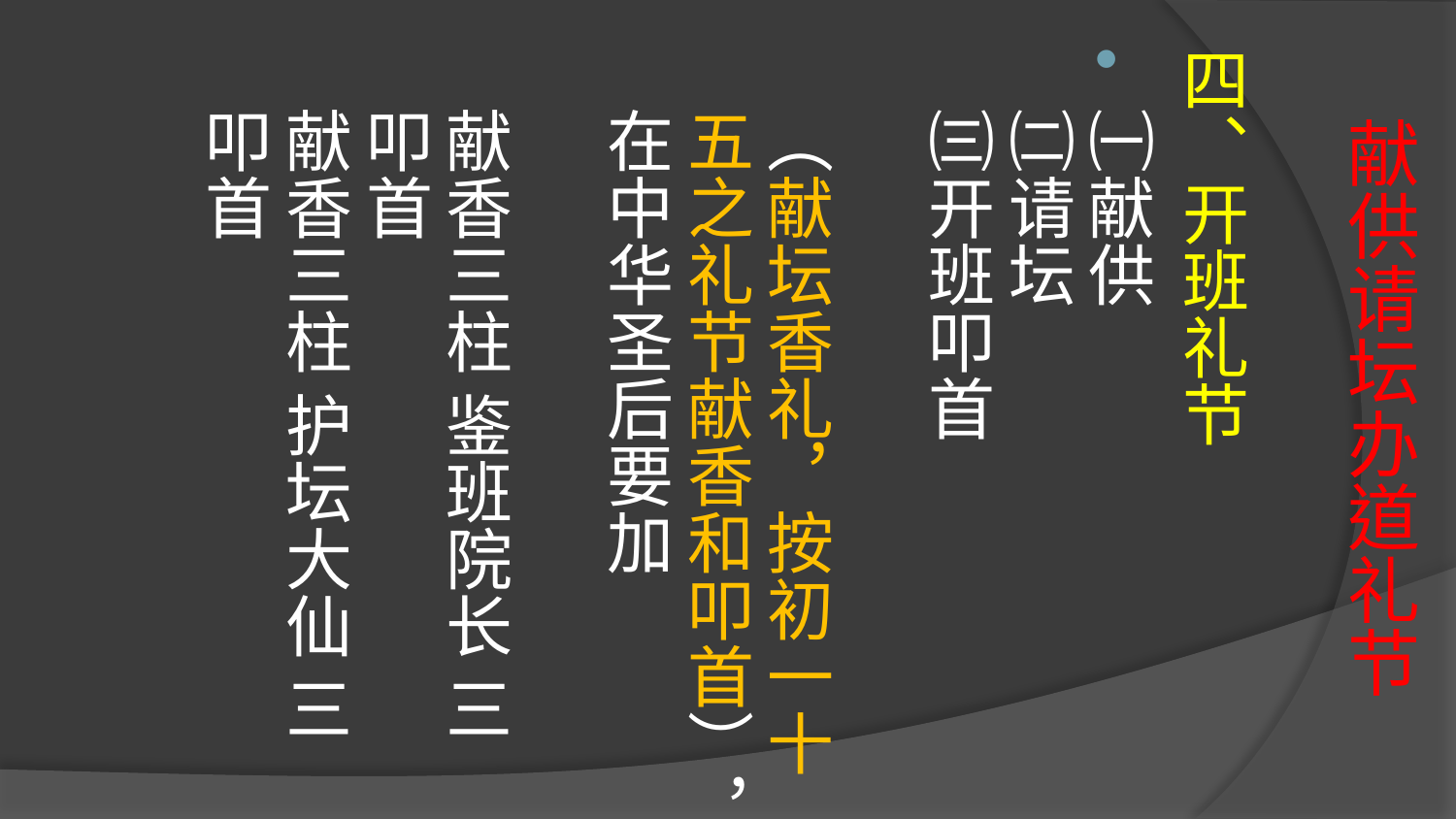

# 献供请坛办道礼节
四、开班礼节
㈠献供
㈡请坛
㈢开班叩首
（献坛香礼，按初一十五之礼节献香和叩首），在中华圣后要加
献香三柱 鉴班院长 三叩首
献香三柱 护坛大仙 三叩首